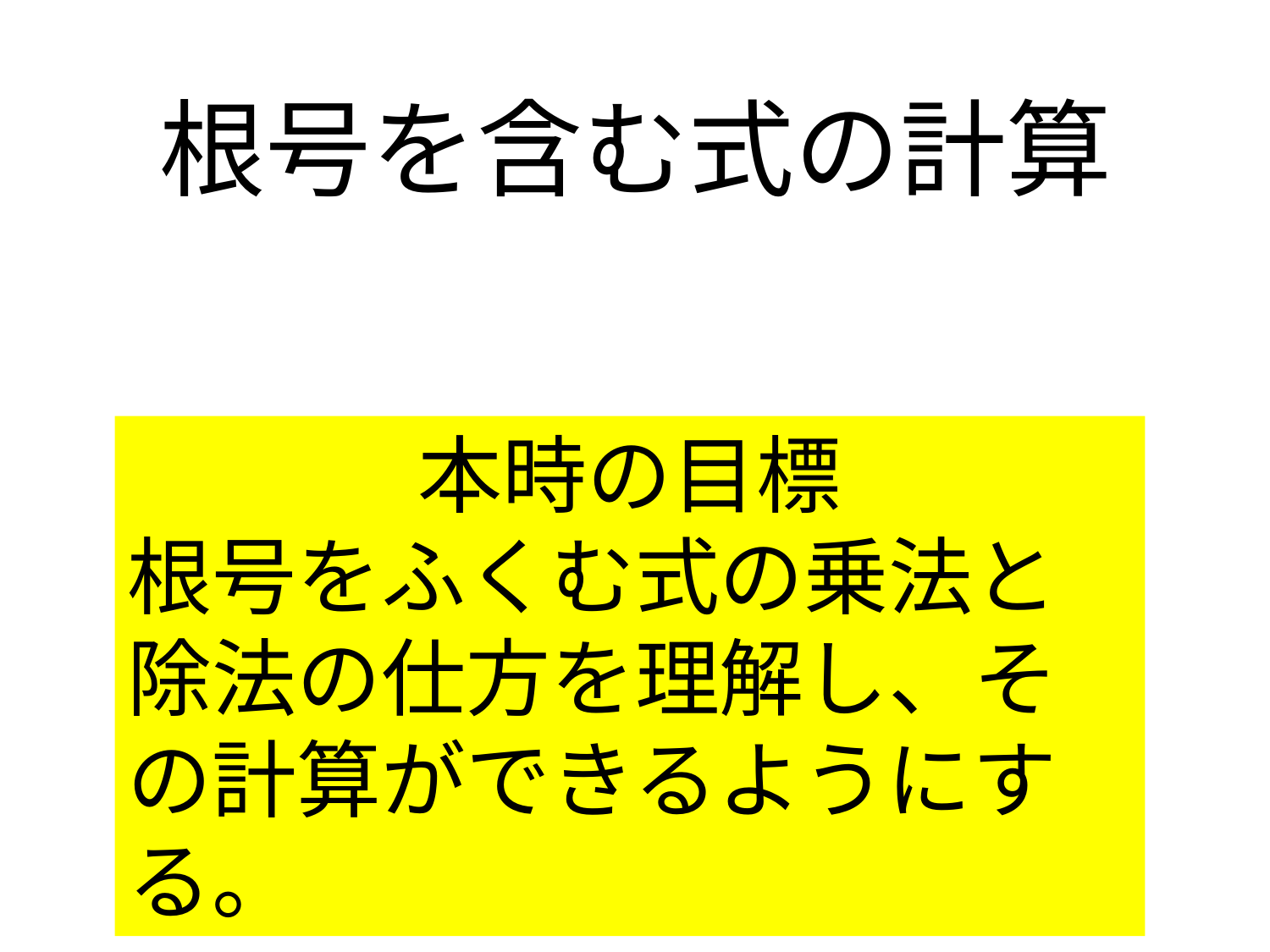

根号を含む式の計算
本時の目標
根号をふくむ式の乗法と除法の仕方を理解し、その計算ができるようにする。